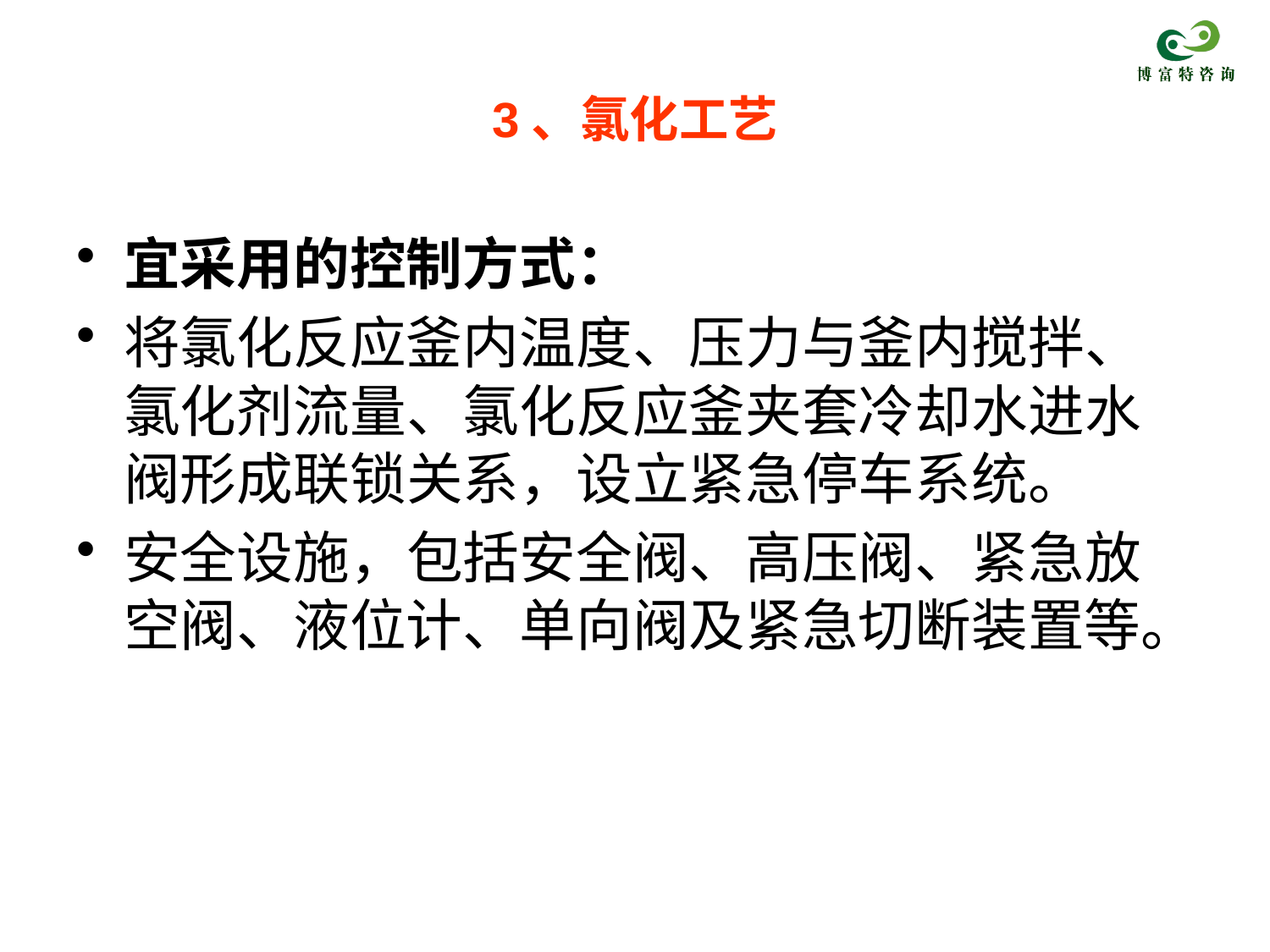

# 3、氯化工艺
宜采用的控制方式：
将氯化反应釜内温度、压力与釜内搅拌、氯化剂流量、氯化反应釜夹套冷却水进水阀形成联锁关系，设立紧急停车系统。
安全设施，包括安全阀、高压阀、紧急放空阀、液位计、单向阀及紧急切断装置等。